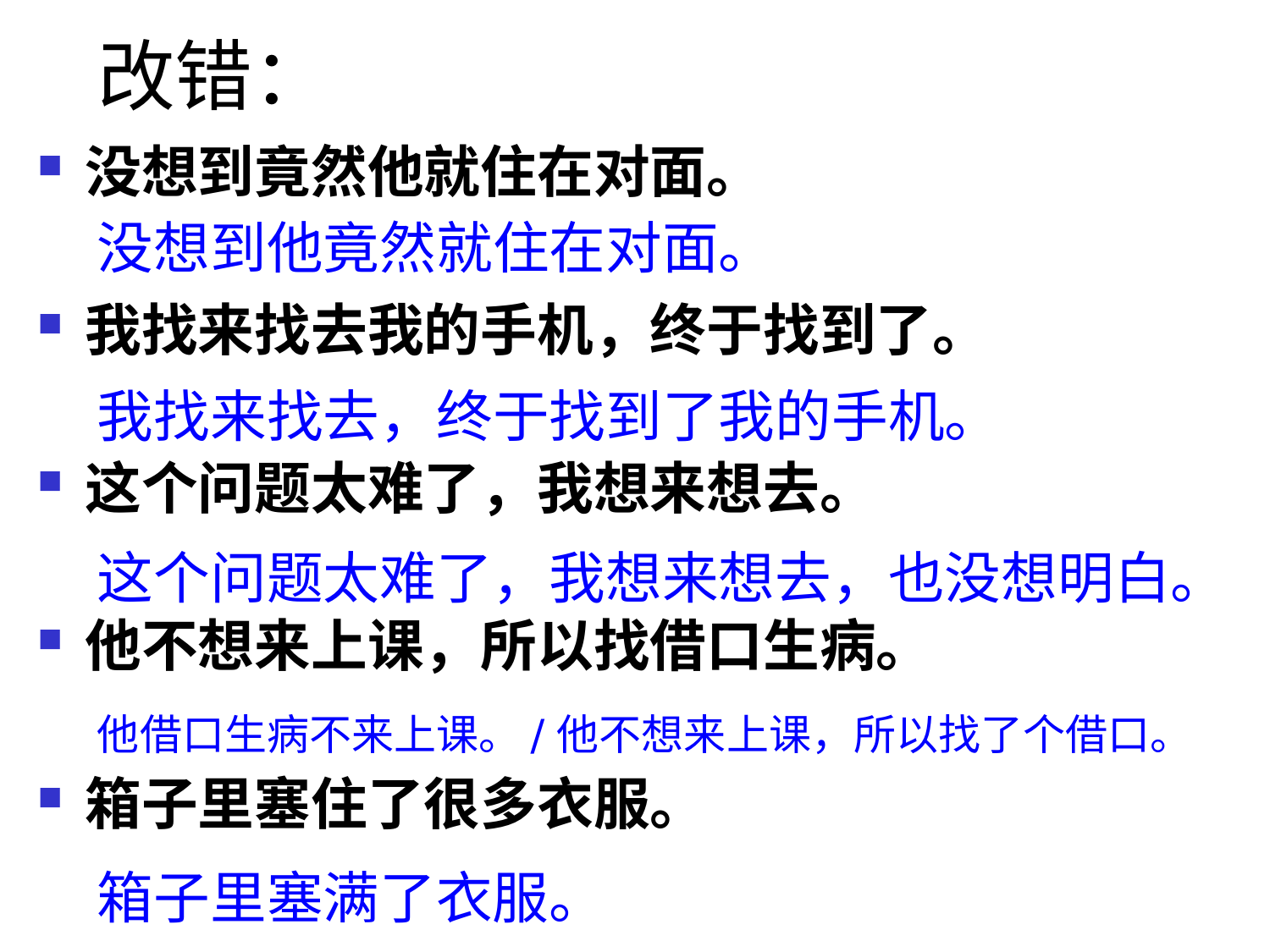

# 改错：
没想到竟然他就住在对面。

我找来找去我的手机，终于找到了。

这个问题太难了，我想来想去。

他不想来上课，所以找借口生病。

箱子里塞住了很多衣服。
没想到他竟然就住在对面。
我找来找去，终于找到了我的手机。
这个问题太难了，我想来想去，也没想明白。
他借口生病不来上课。/他不想来上课，所以找了个借口。
箱子里塞满了衣服。